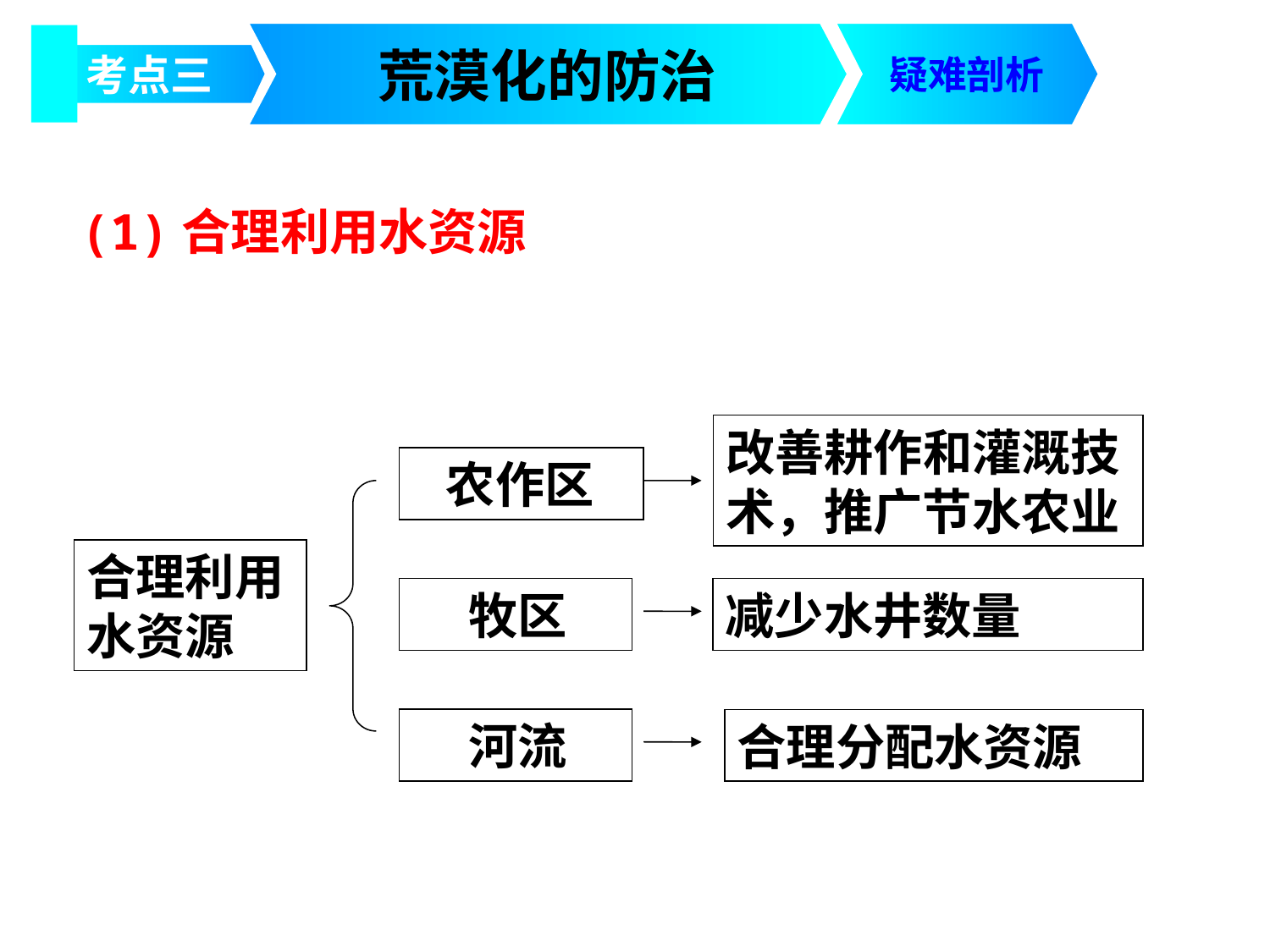

荒漠化的防治

考点三
疑难剖析
(1)合理利用水资源
改善耕作和灌溉技术，推广节水农业
  农作区

合理利用水资源
    牧区
减少水井数量

    河流
合理分配水资源